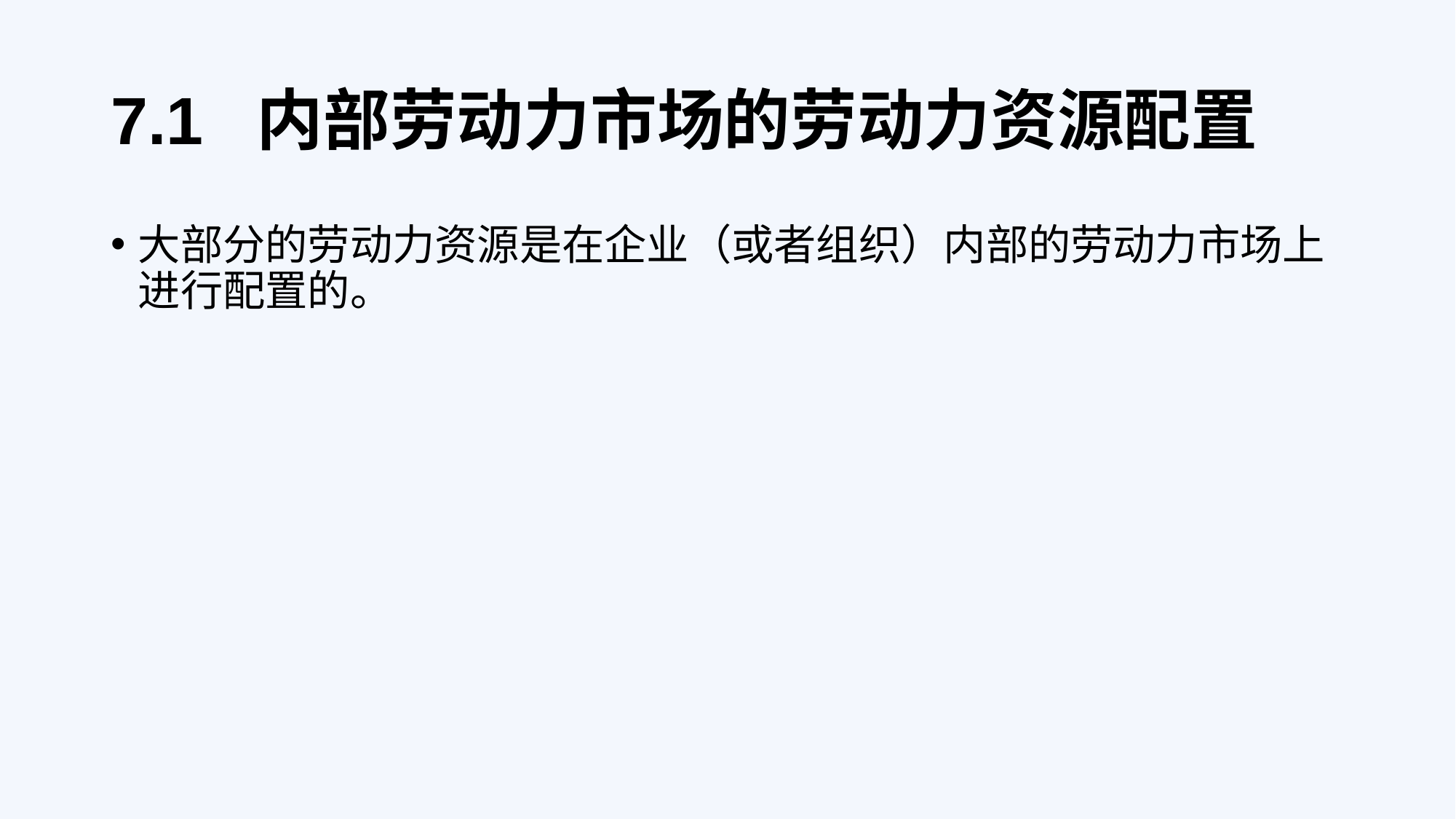

# 7.1  内部劳动力市场的劳动力资源配置
大部分的劳动力资源是在企业（或者组织）内部的劳动力市场上进行配置的。